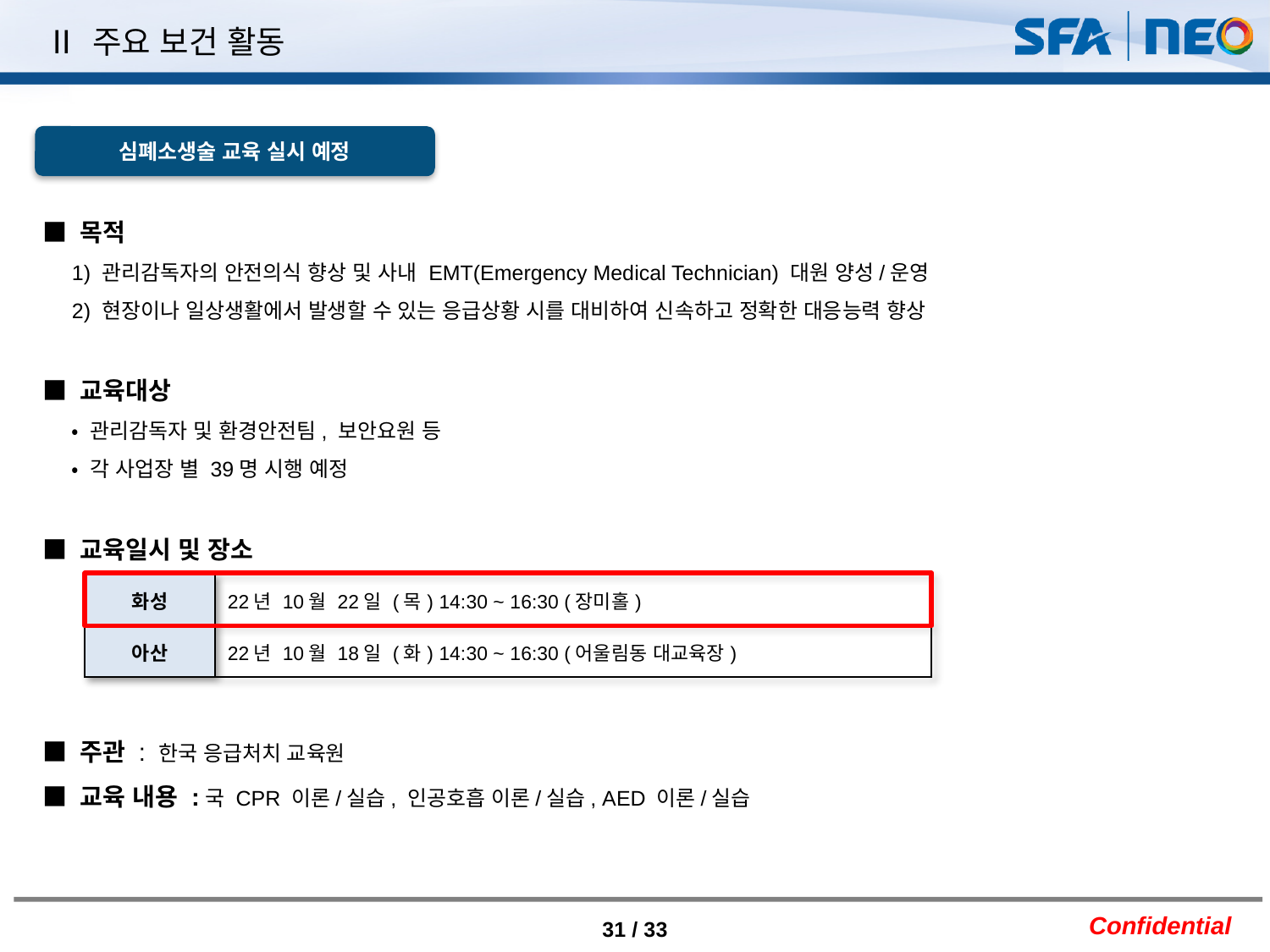

Ⅱ 주요 보건 활동
심폐소생술 교육 실시 예정
■ 목적
     1) 관리감독자의 안전의식 향상 및 사내 EMT(Emergency Medical Technician) 대원 양성/운영
     2) 현장이나 일상생활에서 발생할 수 있는 응급상황 시를 대비하여 신속하고 정확한 대응능력 향상

■ 교육대상
     • 관리감독자 및 환경안전팀, 보안요원 등
     • 각 사업장 별 39명 시행 예정

■ 교육일시 및 장소

■ 주관 : 한국 응급처치 교육원
■ 교육 내용 :국 CPR 이론/실습, 인공호흡 이론/실습, AED 이론/실습

| 화성 | 22년 10월 22일 (목) 14:30 ~ 16:30 (장미홀) |
| --- | --- |
| 아산 | 22년 10월 18일 (화) 14:30 ~ 16:30 (어울림동 대교육장) |